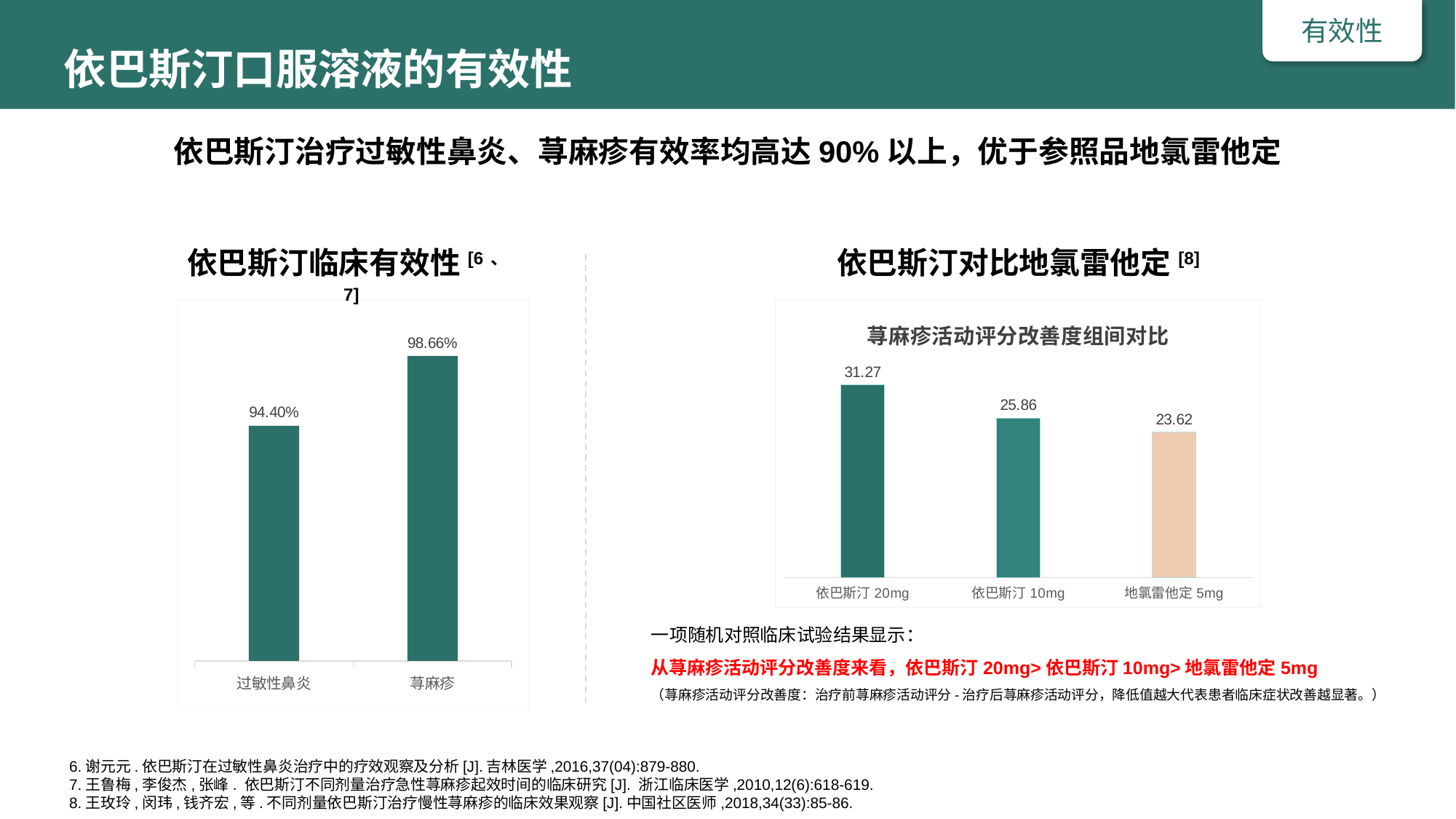

# 依巴斯汀口服溶液的有效性
有效性
依巴斯汀治疗过敏性鼻炎、荨麻疹有效率均高达90%以上，优于参照品地氯雷他定
依巴斯汀临床有效性[6、7]
依巴斯汀对比地氯雷他定[8]

### Chart

| Category | 有效率 |
|---|---|
| 过敏性鼻炎 | 0.944 |
| 荨麻疹 | 0.9866 |

### Chart: 荨麻疹活动评分改善度组间对比

| Category | 荨麻疹活动评分改善度 |
|---|---|
| 依巴斯汀20mg | 31.27 |
| 依巴斯汀10mg | 25.86 |
| 地氯雷他定5mg | 23.61 |
一项随机对照临床试验结果显示：
从荨麻疹活动评分改善度来看，依巴斯汀20mg>依巴斯汀10mg>地氯雷他定5mg
（荨麻疹活动评分改善度：治疗前荨麻疹活动评分-治疗后荨麻疹活动评分，降低值越大代表患者临床症状改善越显著。）
6.谢元元.依巴斯汀在过敏性鼻炎治疗中的疗效观察及分析[J].吉林医学,2016,37(04):879-880.
7.王鲁梅,李俊杰,张峰. 依巴斯汀不同剂量治疗急性荨麻疹起效时间的临床研究[J]. 浙江临床医学,2010,12(6):618-619.
8.王玫玲,闵玮,钱齐宏,等.不同剂量依巴斯汀治疗慢性荨麻疹的临床效果观察[J].中国社区医师,2018,34(33):85-86.